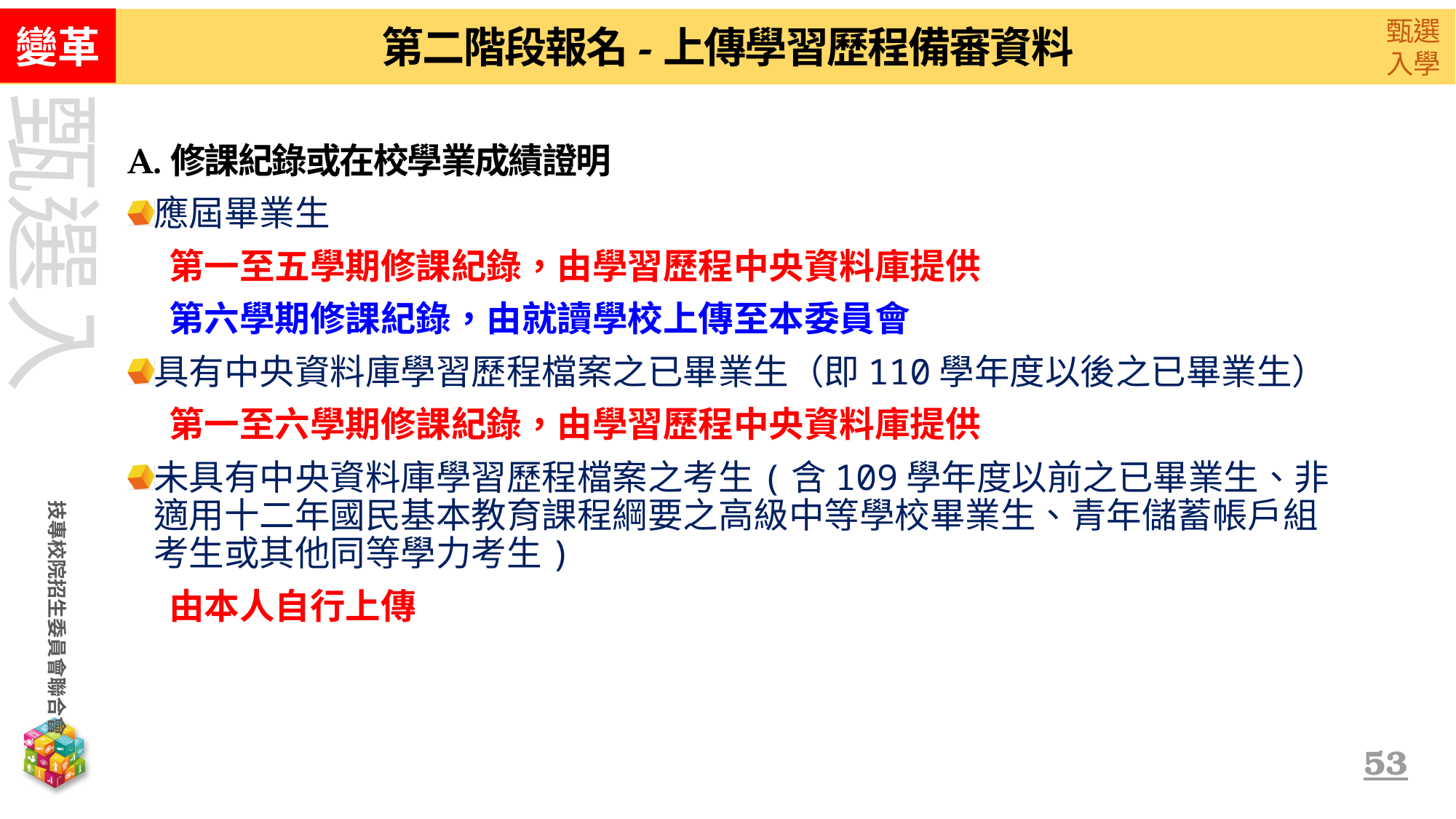

第二階段報名-上傳學習歷程備審資料
變革
A.修課紀錄或在校學業成績證明
應屆畢業生
第一至五學期修課紀錄，由學習歷程中央資料庫提供
第六學期修課紀錄，由就讀學校上傳至本委員會
具有中央資料庫學習歷程檔案之已畢業生（即110學年度以後之已畢業生）
第一至六學期修課紀錄，由學習歷程中央資料庫提供
未具有中央資料庫學習歷程檔案之考生(含109學年度以前之已畢業生、非適用十二年國民基本教育課程綱要之高級中等學校畢業生、青年儲蓄帳戶組考生或其他同等學力考生)
由本人自行上傳
53